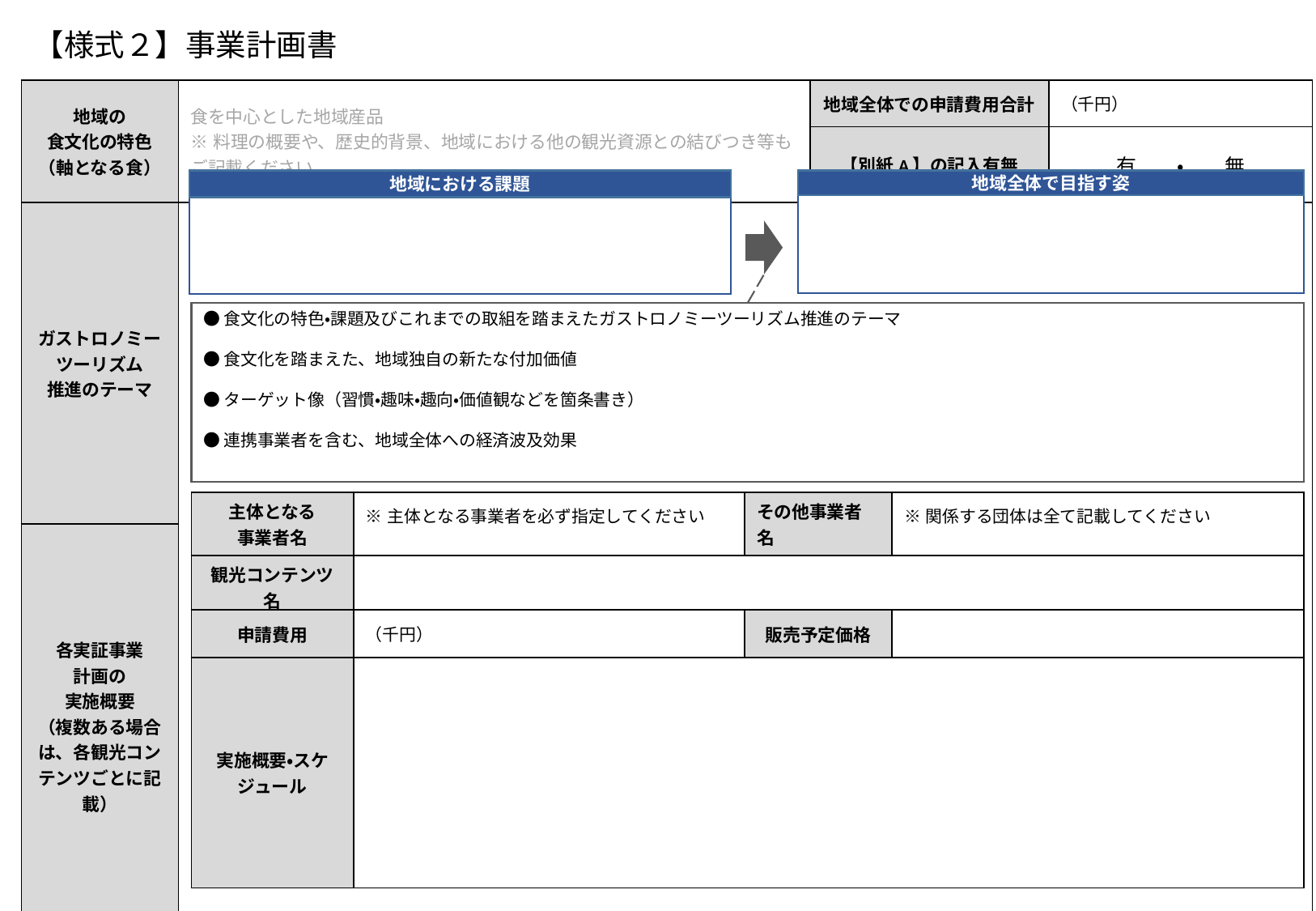

【様式２】事業計画書
| 地域の 食文化の特色 （軸となる食） | 食を中心とした地域産品 ※料理の概要や、歴史的背景、地域における他の観光資源との結びつき等もご記載ください。 | 地域全体での申請費用合計 | （千円） |
| --- | --- | --- | --- |
|  |  | 【別紙A】の記入有無 | 有　　・　　無 |
| ガストロノミー ツーリズム 推進のテーマ |  |  |  |
| 各実証事業 計画の 実施概要 （複数ある場合は、各観光コンテンツごとに記載） |  |  |  |
地域全体で目指す姿
地域における課題

●食文化の特色・課題及びこれまでの取組を踏まえたガストロノミーツーリズム推進のテーマ

●食文化を踏まえた、地域独自の新たな付加価値

●ターゲット像（習慣・趣味・趣向・価値観などを箇条書き）

●連携事業者を含む、地域全体への経済波及効果
| 主体となる 事業者名 | ※主体となる事業者を必ず指定してください | その他事業者名 | ※関係する団体は全て記載してください |
| --- | --- | --- | --- |
| 観光コンテンツ名 |  |  |  |
| 申請費用 | （千円） | 販売予定価格 |  |
| 実施概要・スケジュール |  |  |  |